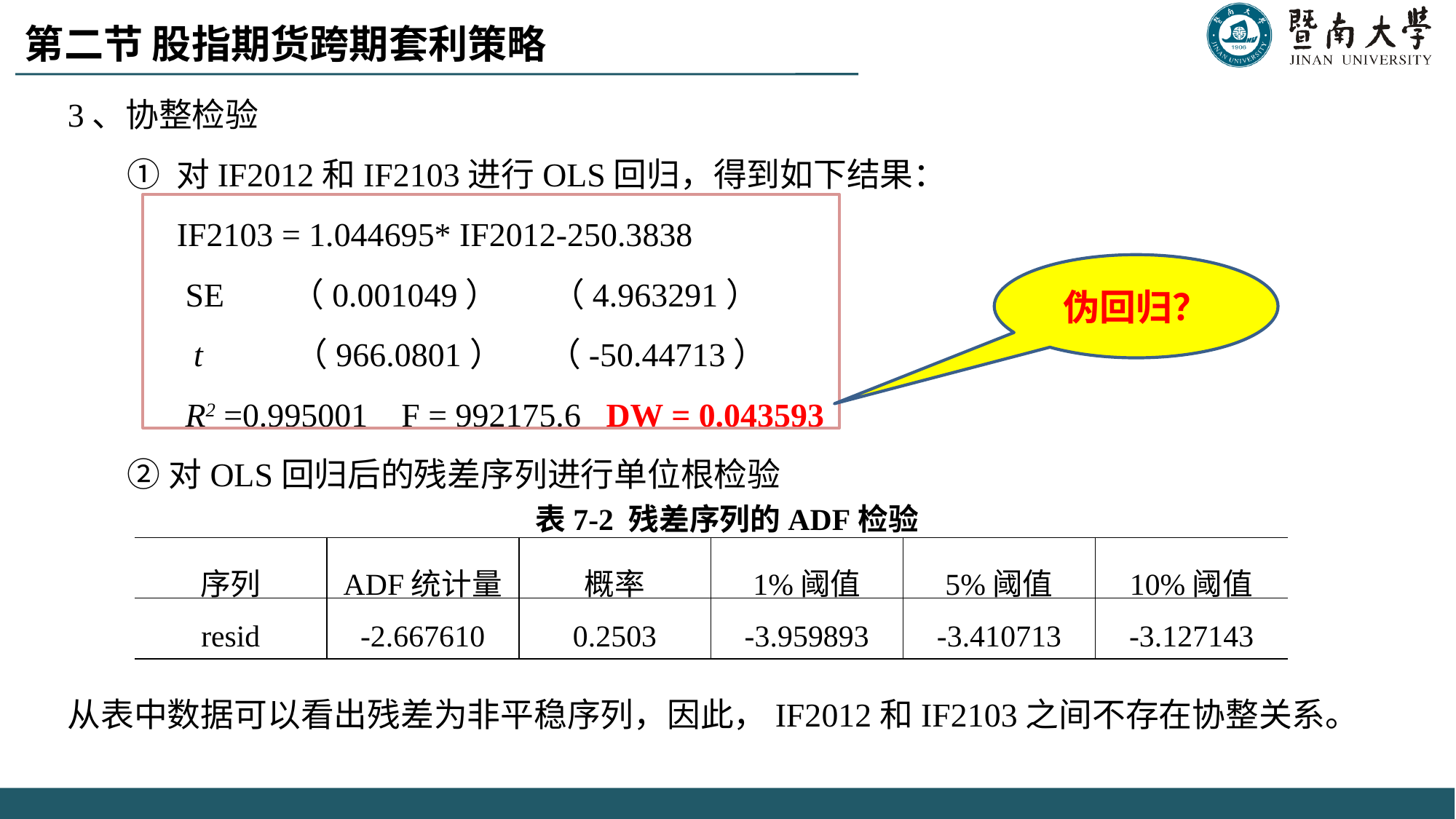

第二节 股指期货跨期套利策略
3、协整检验
        ① 对IF2012和IF2103进行OLS回归，得到如下结果：
	IF2103 = 1.044695* IF2012-250.3838
 	 SE       （0.001049）       （4.963291）
	  t          （966.0801）      （-50.44713）
	 R2 =0.995001    F = 992175.6   DW = 0.043593

伪回归？
        ②对OLS回归后的残差序列进行单位根检验

从表中数据可以看出残差为非平稳序列，因此，IF2012和IF2103之间不存在协整关系。
表7-2 残差序列的ADF检验
| 序列 | ADF统计量 | 概率 | 1%阈值 | 5%阈值 | 10%阈值 |
| --- | --- | --- | --- | --- | --- |
| resid | -2.667610 | 0.2503 | -3.959893 | -3.410713 | -3.127143 |